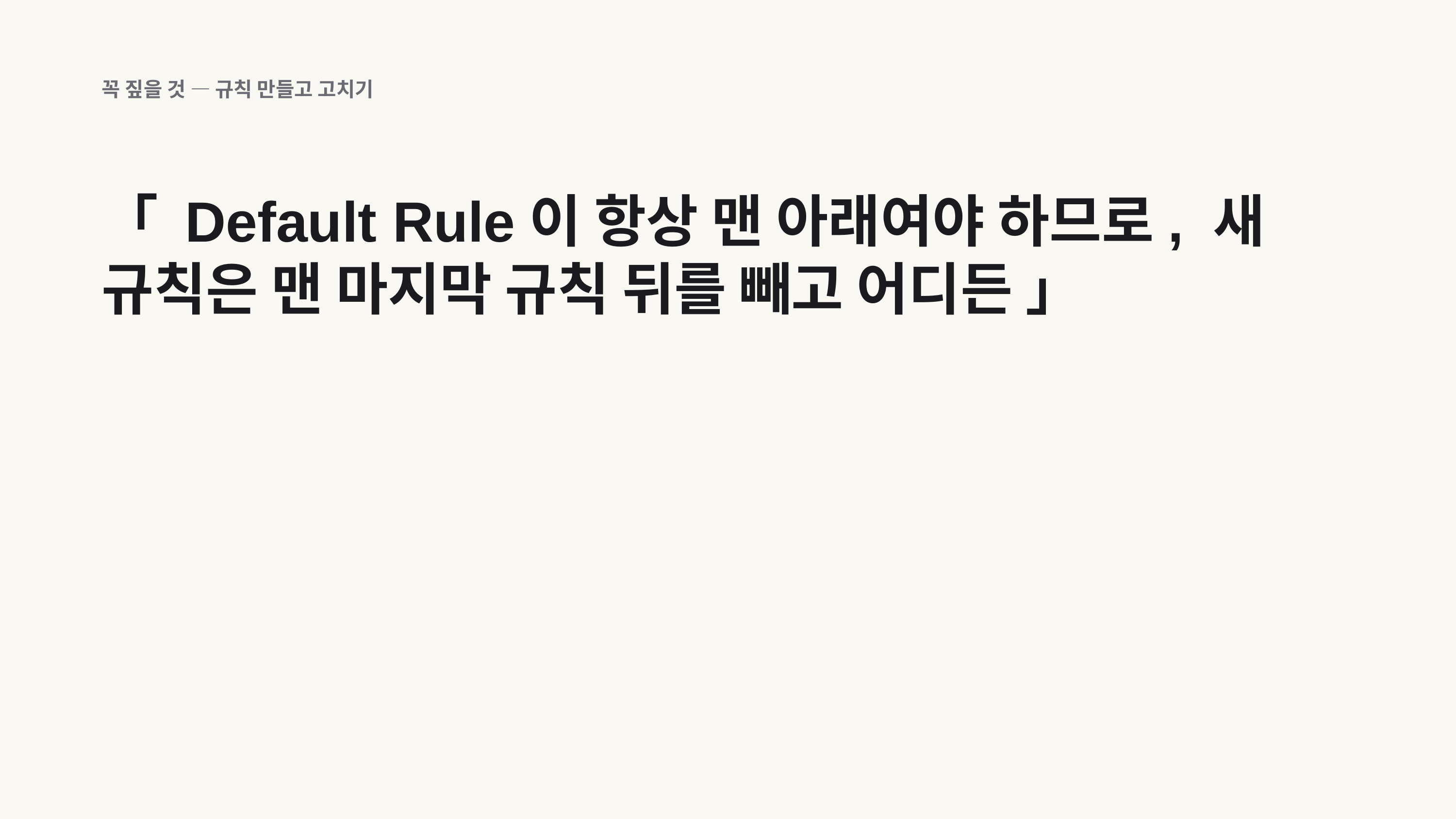

꼭 짚을 것 — 규칙 만들고 고치기
「 Default Rule이 항상 맨 아래여야 하므로, 새 규칙은 맨 마지막 규칙 뒤를 빼고 어디든 」